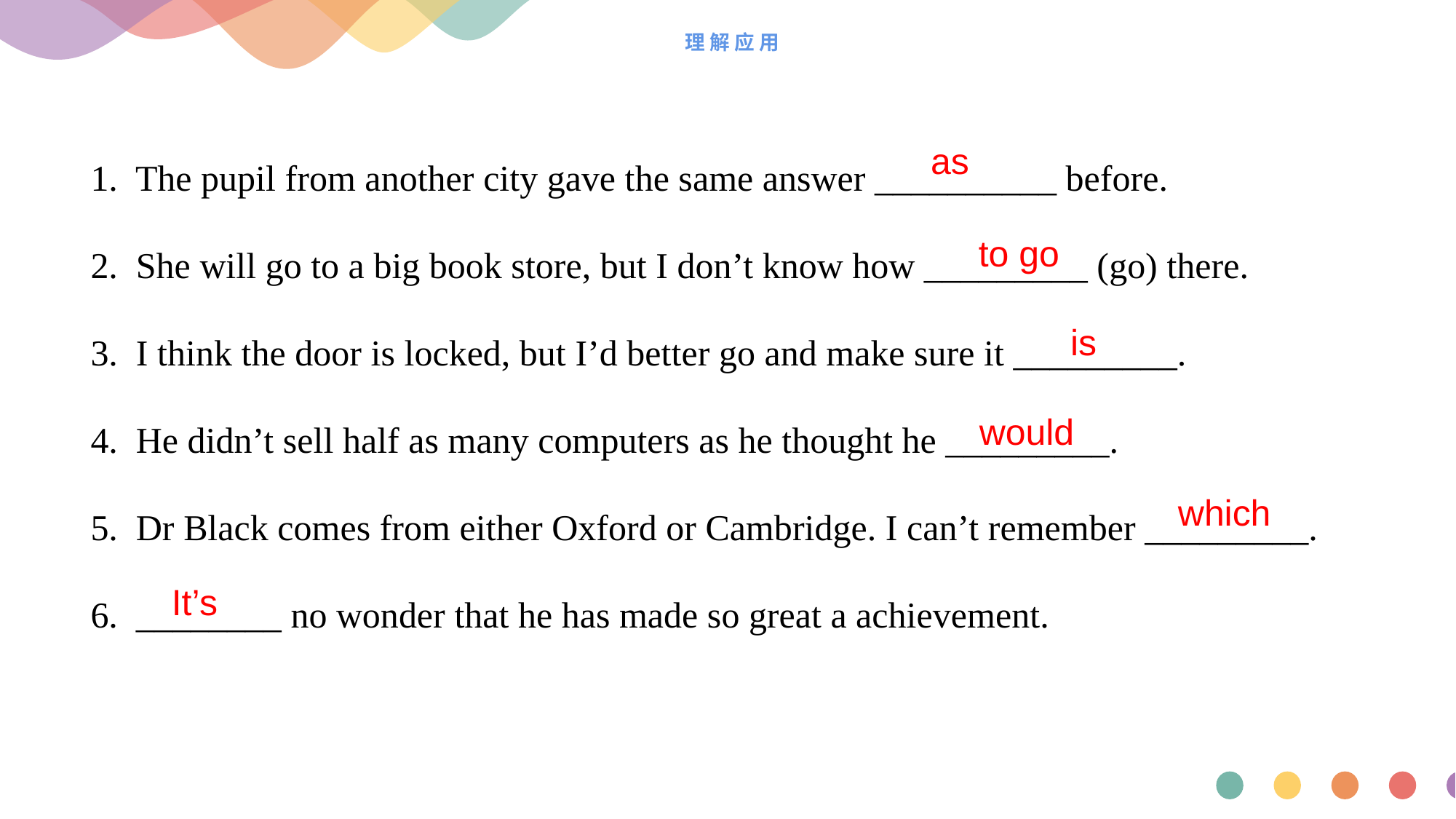

# 理解应用
1.  The pupil from another city gave the same answer __________ before.
2.  She will go to a big book store, but I don’t know how _________ (go) there.
3.  I think the door is locked, but I’d better go and make sure it _________.
4.  He didn’t sell half as many computers as he thought he _________.
5.  Dr Black comes from either Oxford or Cambridge. I can’t remember _________.
6.  ________ no wonder that he has made so great a achievement.
as
  to go
   is
 would
 which
 It’s